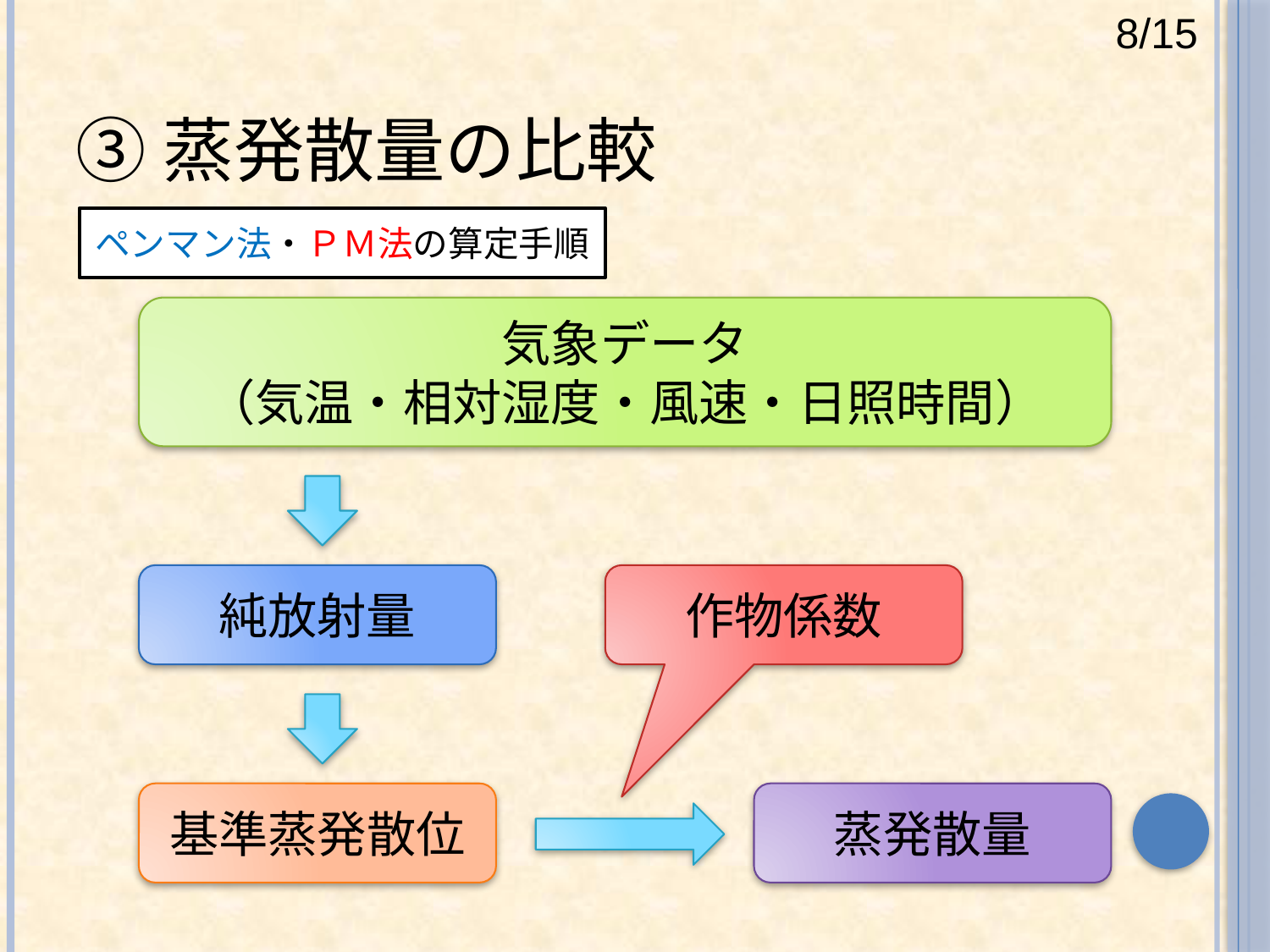

8/15
# ③蒸発散量の比較
ペンマン法・ＰＭ法の算定手順
気象データ
（気温・相対湿度・風速・日照時間）

純放射量
作物係数

基準蒸発散位
蒸発散量